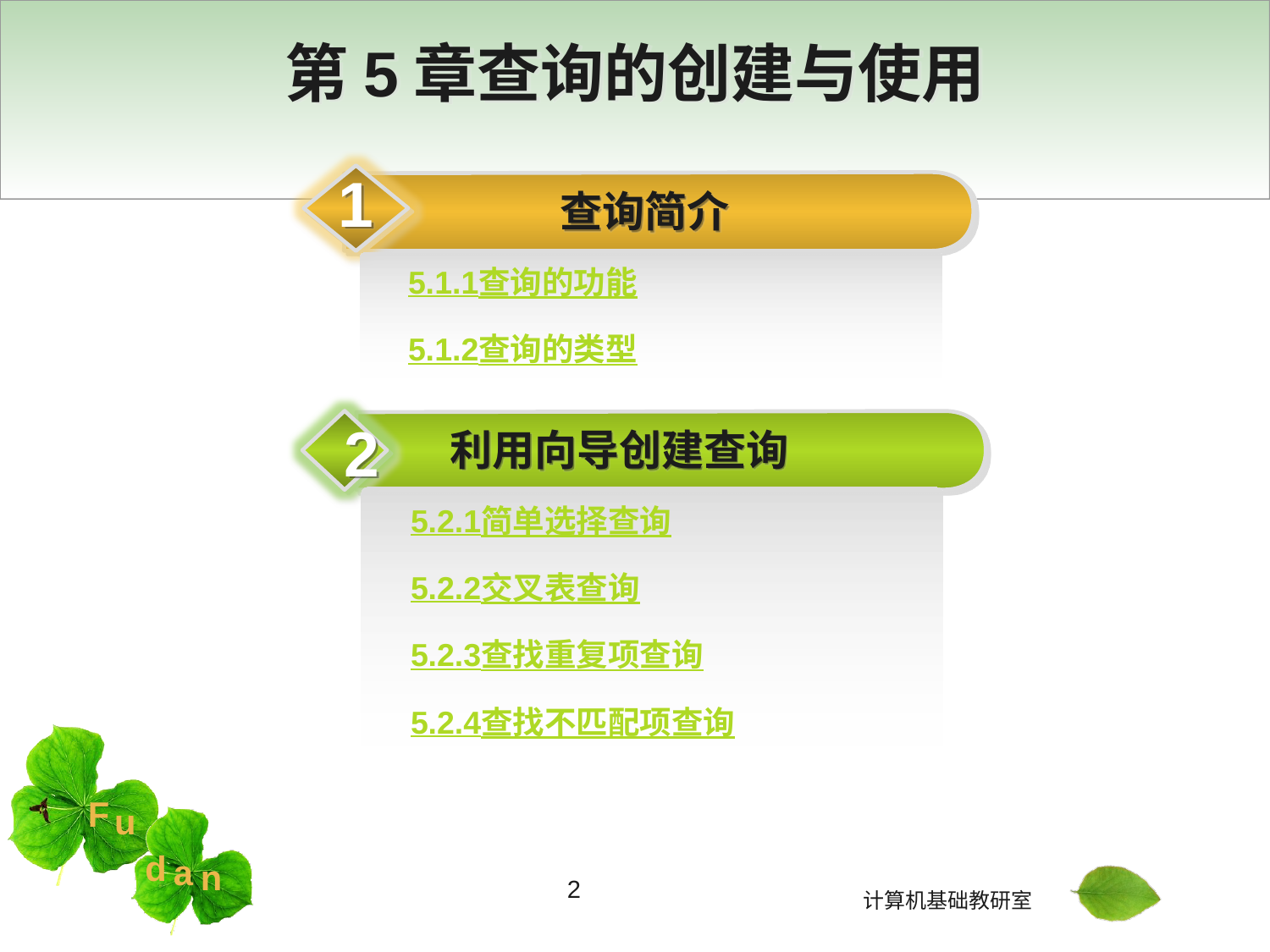

# 第5章查询的创建与使用
1

查询简介
5.1.1查询的功能
5.1.2查询的类型
2

利用向导创建查询
5.2.1简单选择查询
5.2.2交叉表查询
5.2.3查找重复项查询
5.2.4查找不匹配项查询
2